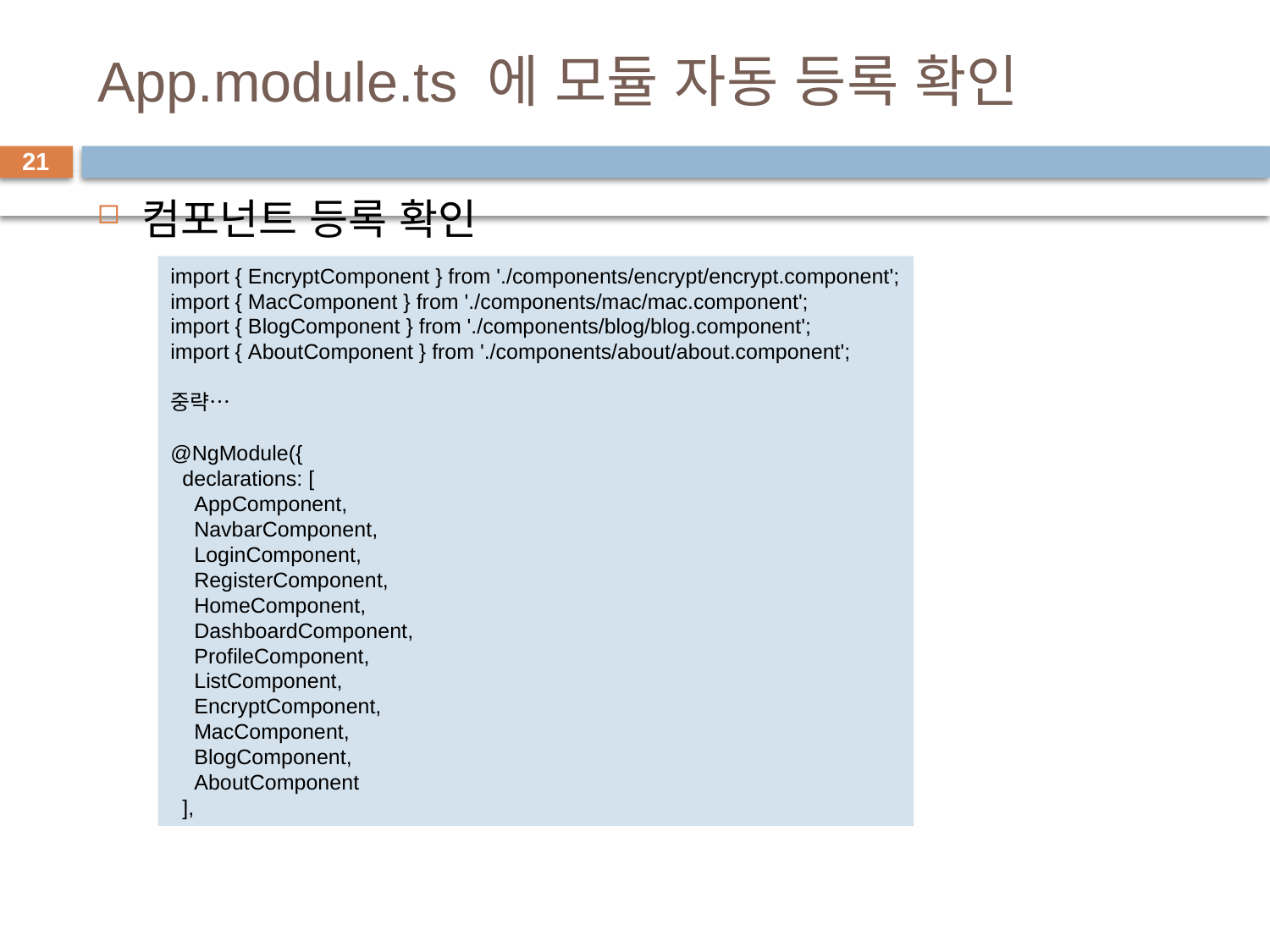

# App.module.ts 에 모듈 자동 등록 확인
21
컴포넌트 등록 확인

import { EncryptComponent } from './components/encrypt/encrypt.component';
import { MacComponent } from './components/mac/mac.component';
import { BlogComponent } from './components/blog/blog.component';
import { AboutComponent } from './components/about/about.component';

중략…

@NgModule({
  declarations: [
    AppComponent,
    NavbarComponent,
    LoginComponent,
    RegisterComponent,
    HomeComponent,
    DashboardComponent,
    ProfileComponent,
    ListComponent,
    EncryptComponent,
    MacComponent,
    BlogComponent,
    AboutComponent
  ],